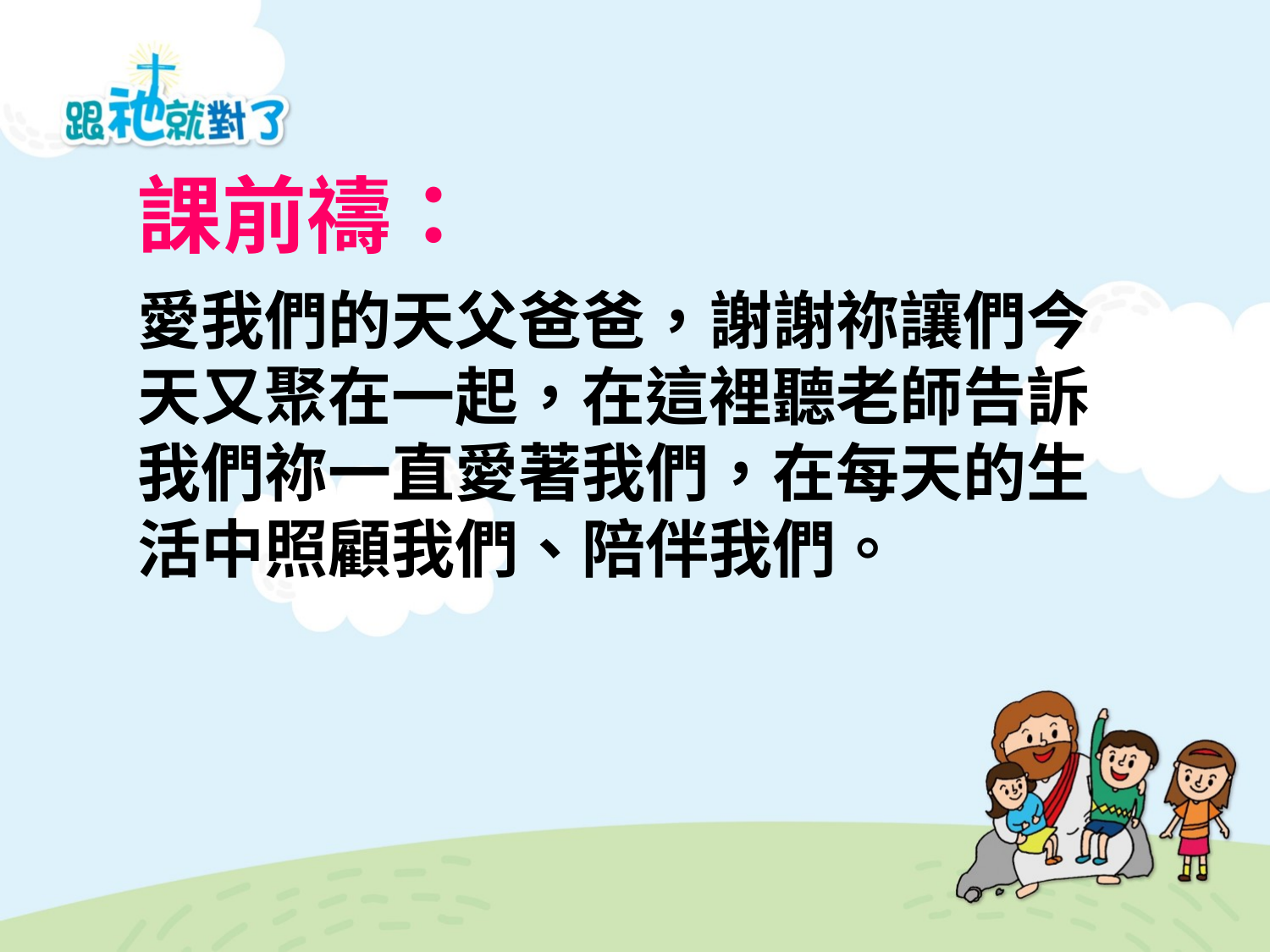

課前禱：
愛我們的天父爸爸，謝謝祢讓們今天又聚在一起，在這裡聽老師告訴我們祢一直愛著我們，在每天的生活中照顧我們、陪伴我們。